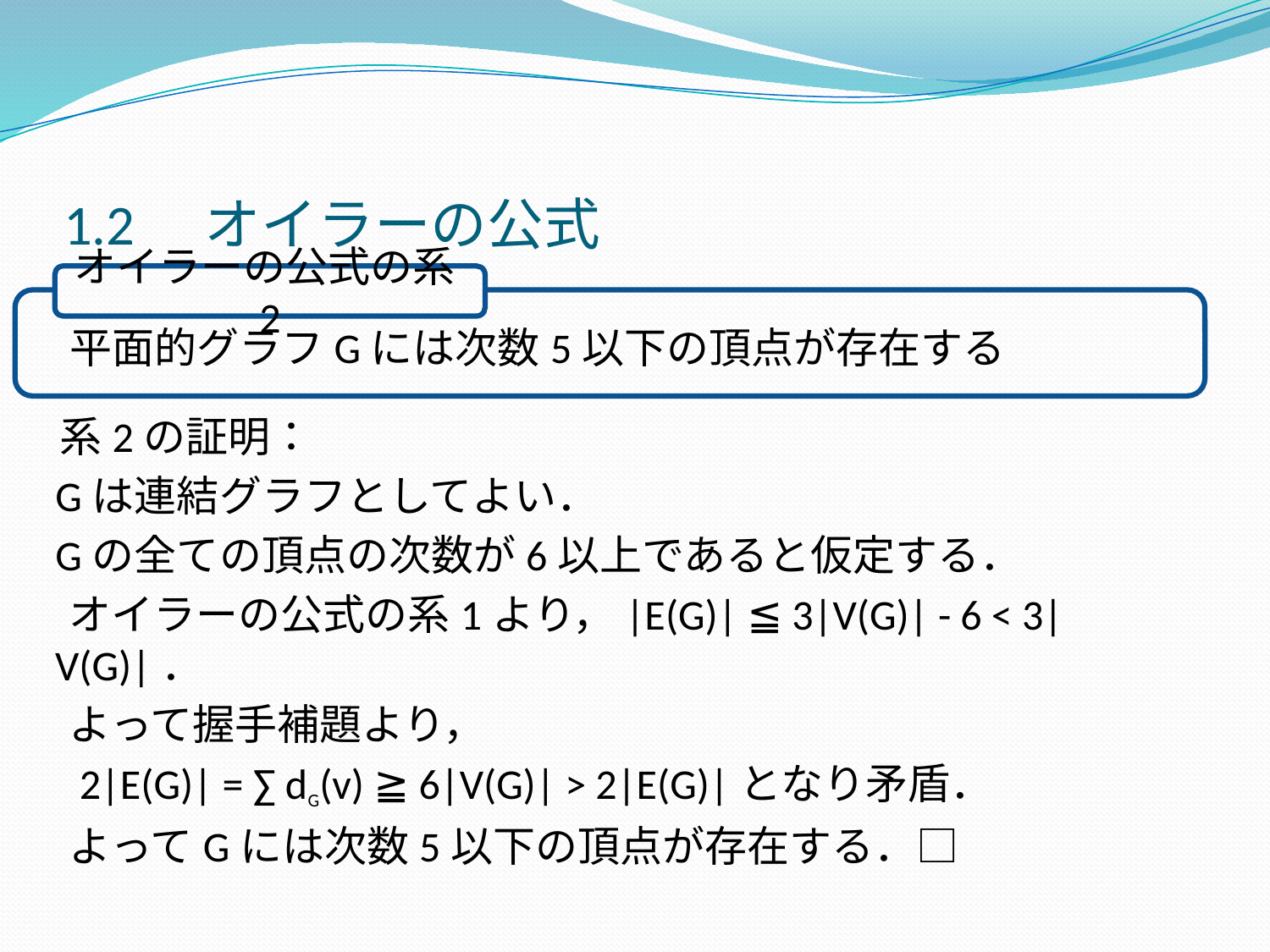

# 1.2　オイラーの公式

　平面的グラフGには次数5以下の頂点が存在する

オイラーの公式の系2

　系2の証明：
    Gは連結グラフとしてよい．
    Gの全ての頂点の次数が6以上であると仮定する．
　 オイラーの公式の系1より，|E(G)| ≦ 3|V(G)| - 6 < 3|V(G)|．
　 よって握手補題より，
　 2|E(G)| = ∑ dG(v) ≧ 6|V(G)| > 2|E(G)|となり矛盾．
　 よってGには次数5以下の頂点が存在する．□